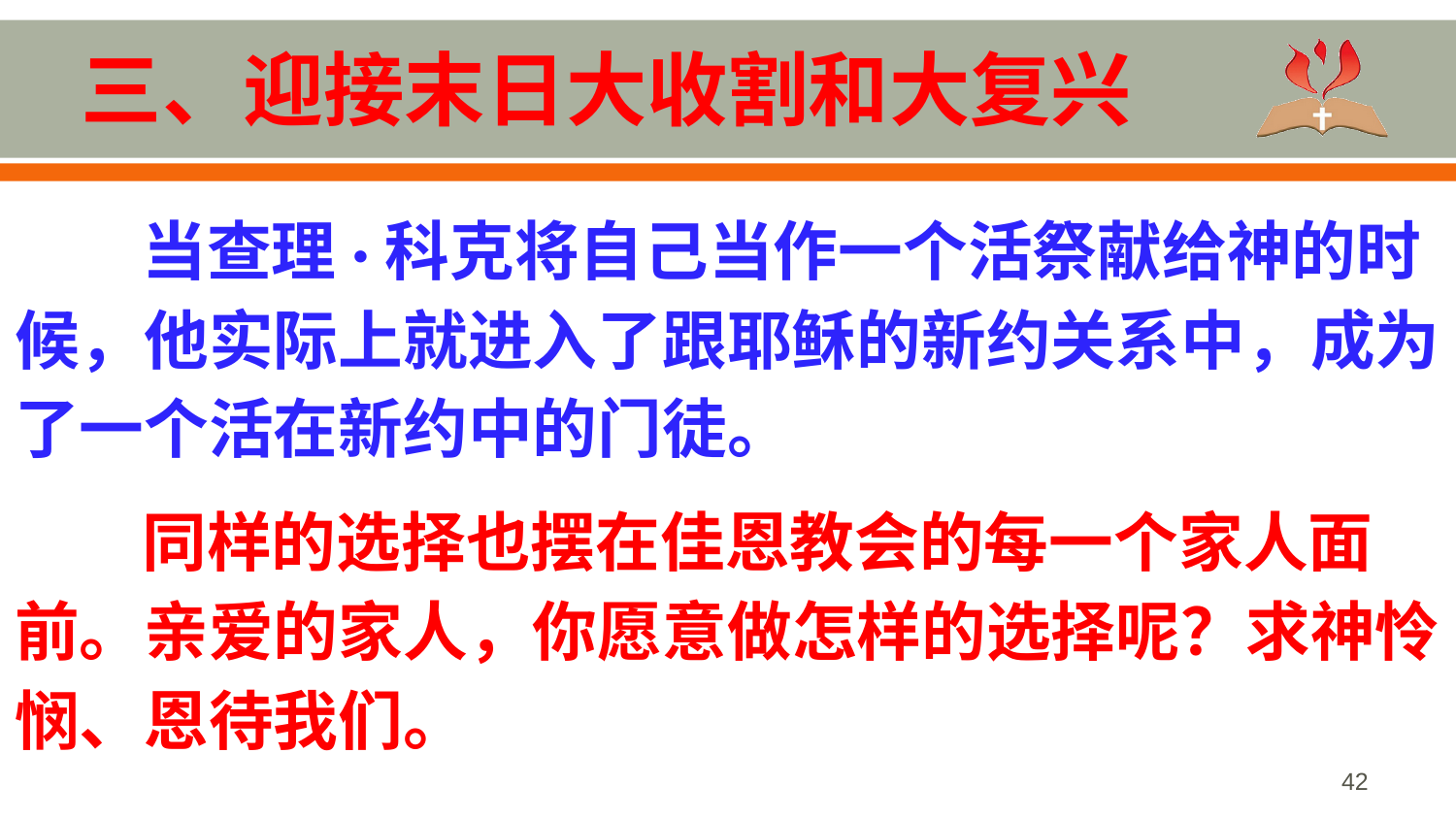

# 三、迎接末日大收割和大复兴
当查理·科克将自己当作一个活祭献给神的时候，他实际上就进入了跟耶稣的新约关系中，成为了一个活在新约中的门徒。
同样的选择也摆在佳恩教会的每一个家人面前。亲爱的家人，你愿意做怎样的选择呢？求神怜悯、恩待我们。

42